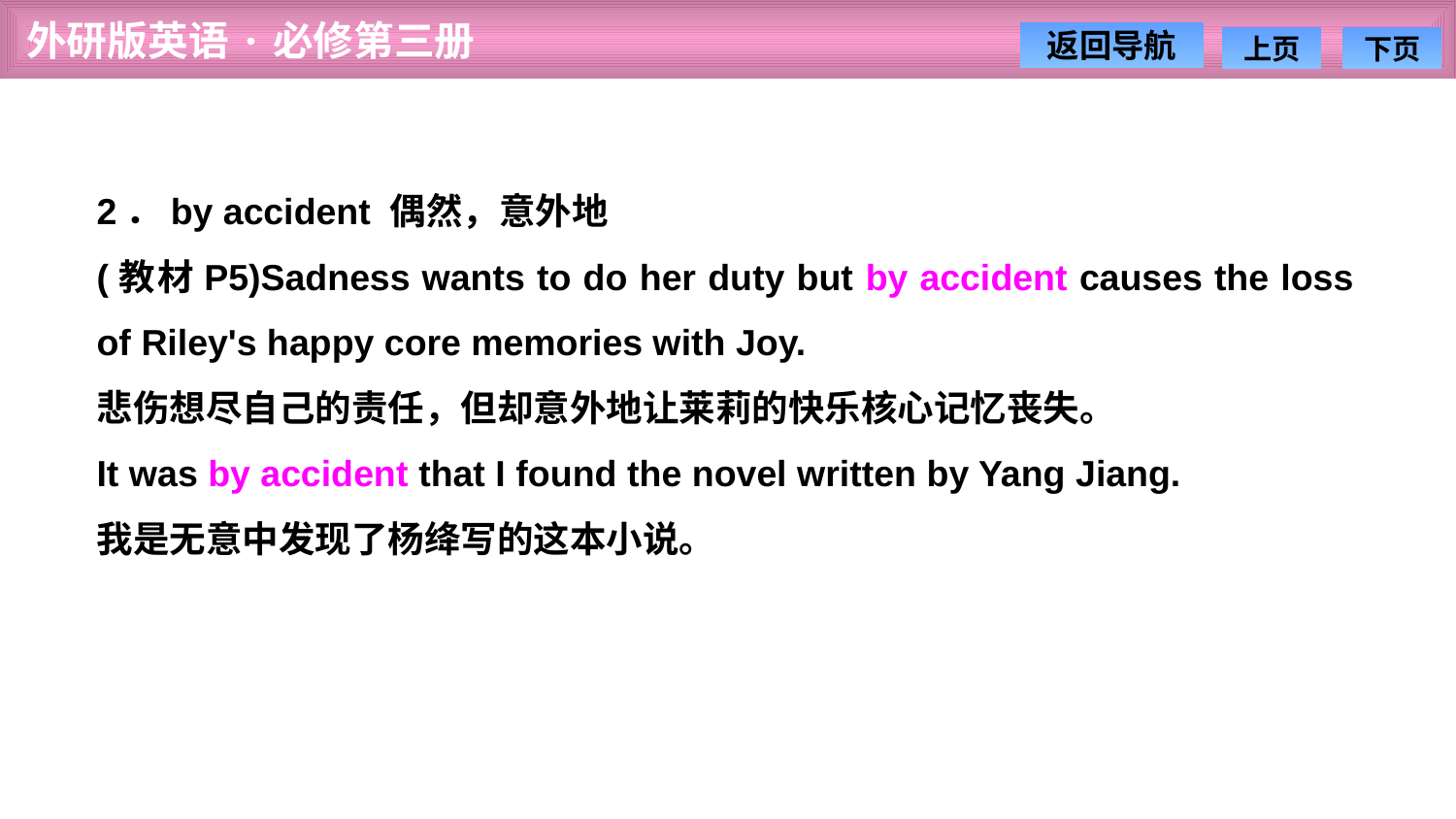

2．by accident 偶然，意外地
(教材P5)Sadness wants to do her duty but by accident causes the loss of Riley's happy core memories with Joy.
悲伤想尽自己的责任，但却意外地让莱莉的快乐核心记忆丧失。
It was by accident that I found the novel written by Yang Jiang.
我是无意中发现了杨绛写的这本小说。